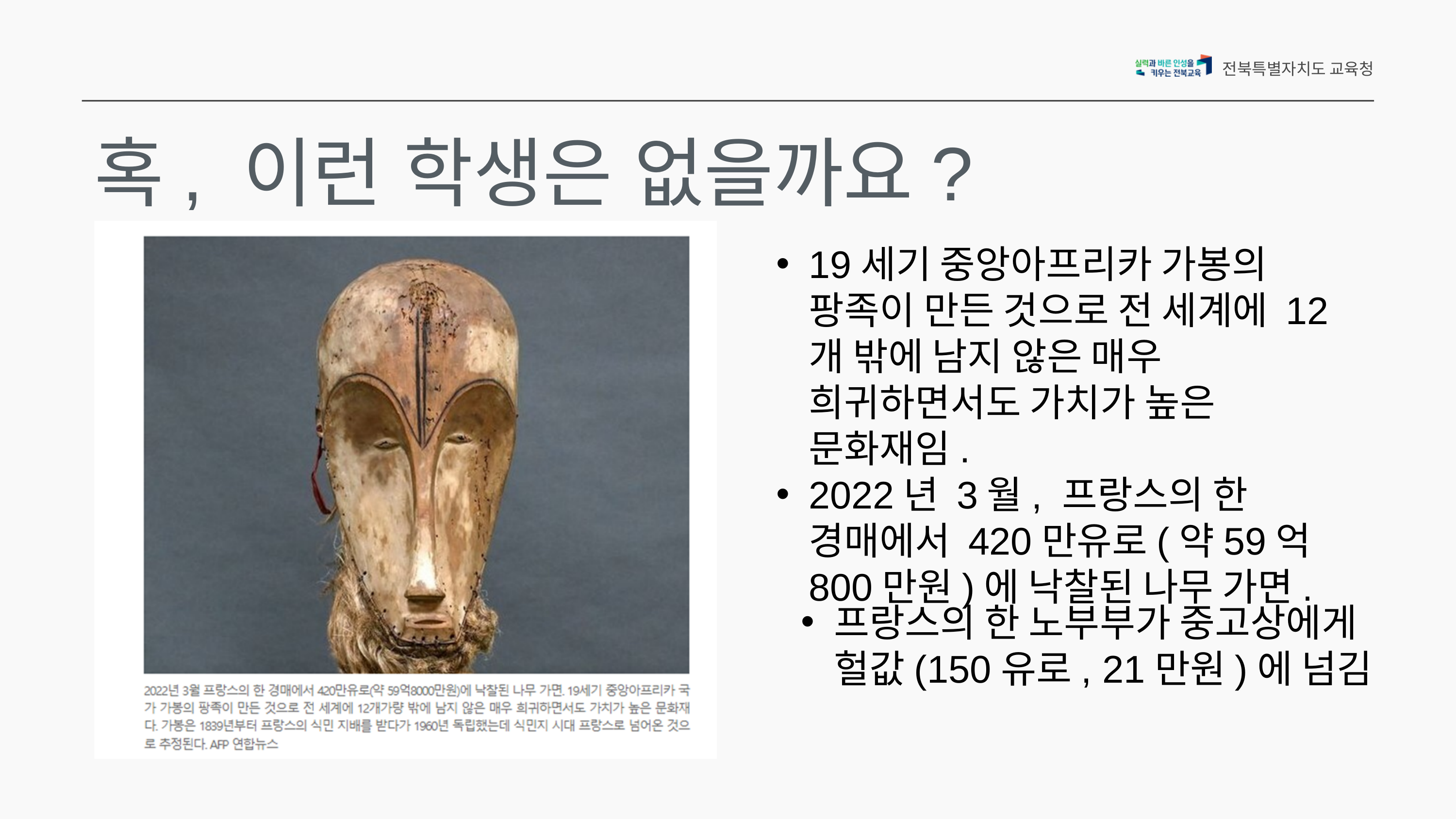

전북특별자치도 교육청

혹, 이런 학생은 없을까요?

19세기 중앙아프리카 가봉의 팡족이 만든 것으로 전 세계에 12개 밖에 남지 않은 매우 희귀하면서도 가치가 높은 문화재임.
2022년 3월, 프랑스의 한 경매에서 420만유로(약59억800만원)에 낙찰된 나무 가면.
프랑스의 한 노부부가 중고상에게 헐값(150유로, 21만원)에 넘김